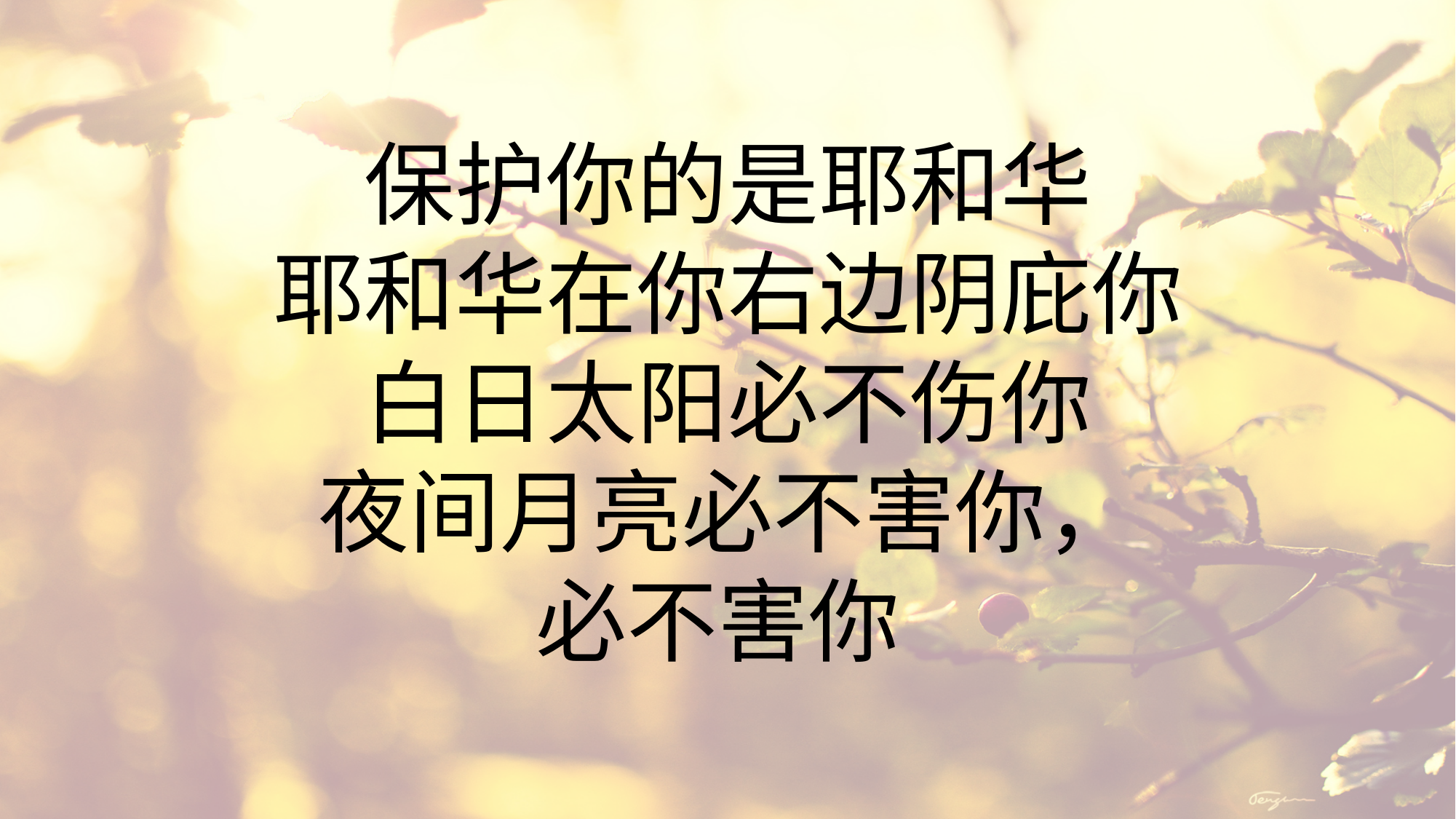

保护你的是耶和华
耶和华在你右边阴庇你
白日太阳必不伤你
夜间月亮必不害你，
必不害你